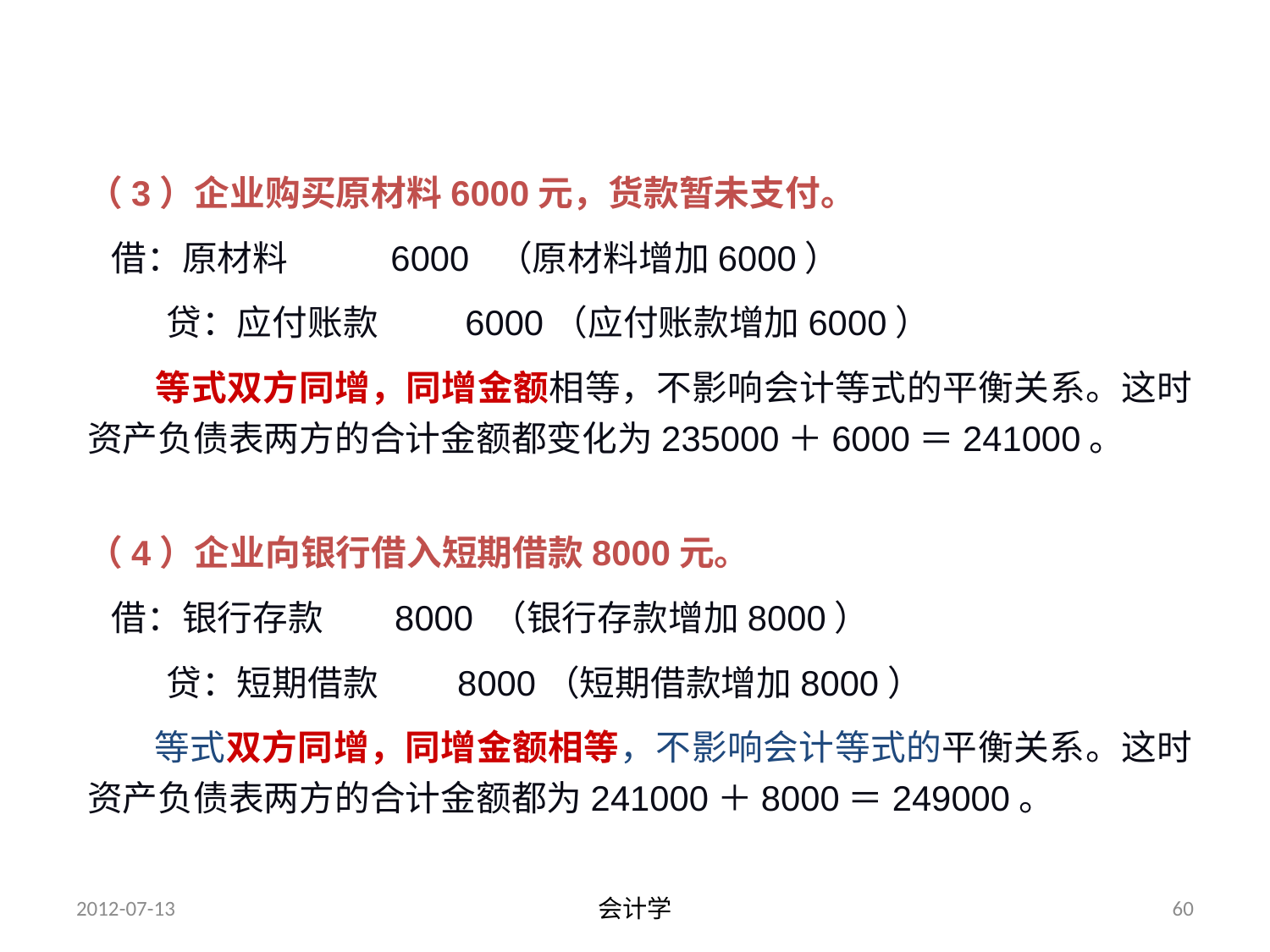

（3）企业购买原材料6000元，货款暂未支付。
  借：原材料            6000  （原材料增加6000）
         贷：应付账款          6000（应付账款增加6000）
       等式双方同增，同增金额相等，不影响会计等式的平衡关系。这时资产负债表两方的合计金额都变化为235000＋6000＝241000。
（4）企业向银行借入短期借款8000元。
  借：银行存款        8000 （银行存款增加8000）
         贷：短期借款         8000（短期借款增加8000）
       等式双方同增，同增金额相等，不影响会计等式的平衡关系。这时资产负债表两方的合计金额都为241000＋8000＝249000。
2012-07-13
会计学
60